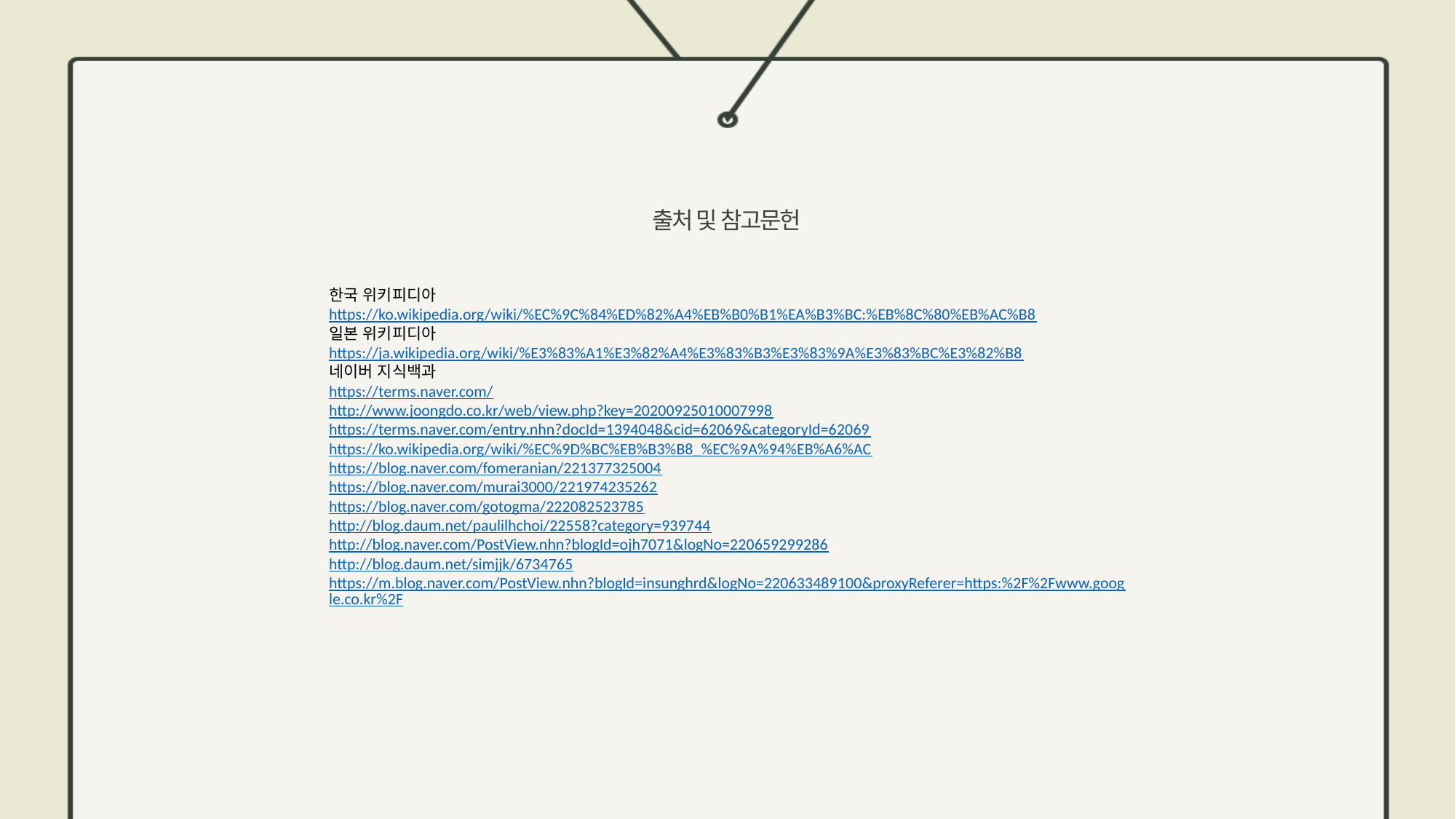

출처 및 참고문헌
한국 위키피디아 https://ko.wikipedia.org/wiki/%EC%9C%84%ED%82%A4%EB%B0%B1%EA%B3%BC:%EB%8C%80%EB%AC%B8
일본 위키피디아
https://ja.wikipedia.org/wiki/%E3%83%A1%E3%82%A4%E3%83%B3%E3%83%9A%E3%83%BC%E3%82%B8
네이버 지식백과
https://terms.naver.com/
http://www.joongdo.co.kr/web/view.php?key=20200925010007998
https://terms.naver.com/entry.nhn?docId=1394048&cid=62069&categoryId=62069
https://ko.wikipedia.org/wiki/%EC%9D%BC%EB%B3%B8_%EC%9A%94%EB%A6%AC
https://blog.naver.com/fomeranian/221377325004
https://blog.naver.com/murai3000/221974235262
https://blog.naver.com/gotogma/222082523785
http://blog.daum.net/paulilhchoi/22558?category=939744
http://blog.naver.com/PostView.nhn?blogId=ojh7071&logNo=220659299286
http://blog.daum.net/simjjk/6734765
https://m.blog.naver.com/PostView.nhn?blogId=insunghrd&logNo=220633489100&proxyReferer=https:%2F%2Fwww.google.co.kr%2F